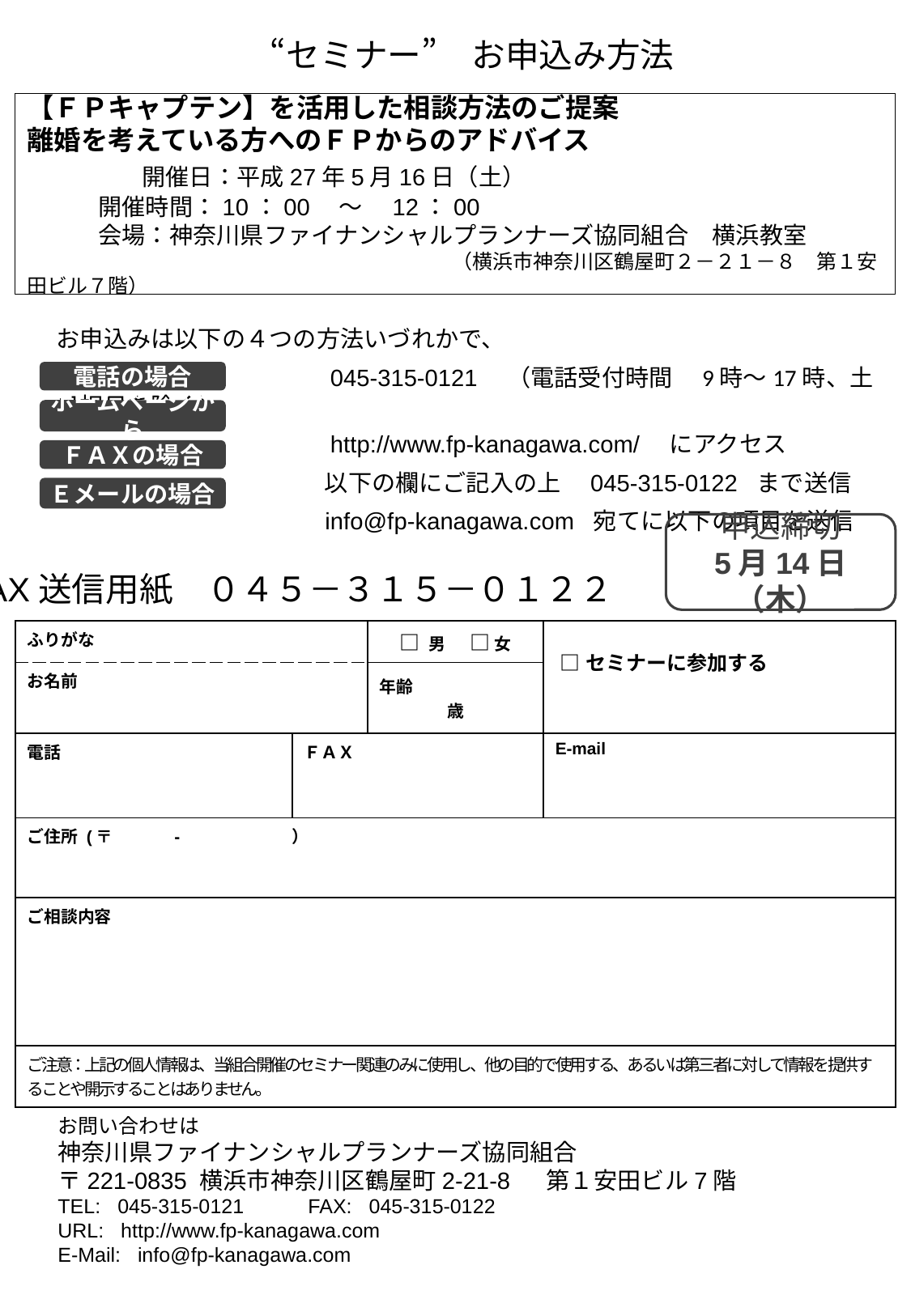

“セミナー”　お申込み方法
【ＦＰキャプテン】を活用した相談方法のご提案
離婚を考えている方へのＦＰからのアドバイス
　　 　　開催日：平成27年5月16日（土）
　　　開催時間：10：00　～　12：00
　　　会場：神奈川県ファイナンシャルプランナーズ協同組合　横浜教室
　　　　　　　　　　　　　　　　　　　　　（横浜市神奈川区鶴屋町２－２１－８　第１安田ビル７階）
お申込みは以下の４つの方法いづれかで、
　　　　　　　 　　　     045-315-0121　（電話受付時間　9時～17時、土日祝日を除く）
　　　　　　　　　　      http://www.fp-kanagawa.com/　にアクセス
　　　　　　　　　　      以下の欄にご記入の上　045-315-0122  まで送信
　　　　　　　　　　     info@fp-kanagawa.com  宛てに以下の項目を送信
電話の場合
ホームページから
ＦＡＸの場合
Ｅメールの場合
申込締切
5月14日（木）
FAX送信用紙　０４５－３１５－０１２２
| ふりがな |  | □ 男 　 □ 女 | □セミナーに参加する |
| --- | --- | --- | --- |
| お名前 |  | 年齢　　　　　　　歳 |  |
| 電話 | ＦＡＸ |  | E-mail |
| ご住所 (〒 　　-　 　　　　　） |  |  |  |
| ご相談内容 |  |  |  |
| ご注意：上記の個人情報は、当組合開催のセミナー関連のみに使用し、他の目的で使用する、あるいは第三者に対して情報を 提供することや開示することはありません。 |  |  |  |
お問い合わせは
神奈川県ファイナンシャルプランナーズ協同組合
〒221-0835 横浜市神奈川区鶴屋町2-21-8 　第１安田ビル7階
TEL:   045-315-0121　　   FAX:   045-315-0122
URL:   http://www.fp-kanagawa.com
E-Mail:   info@fp-kanagawa.com